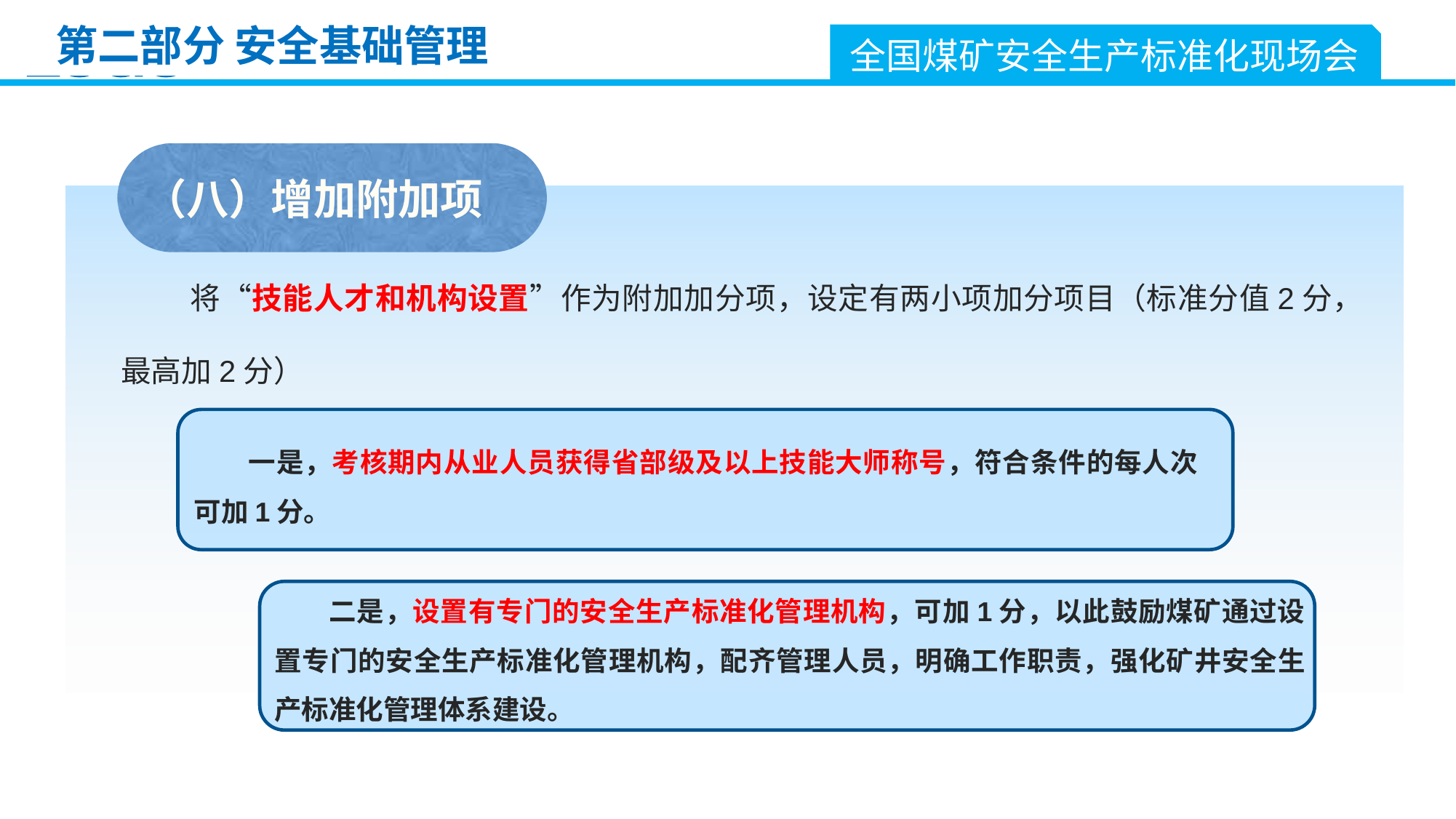

第二部分 安全基础管理

全国煤矿安全生产标准化现场会
（八）增加附加项

 将“技能人才和机构设置”作为附加加分项，设定有两小项加分项目（标准分值2分，最高加2分）

一是，考核期内从业人员获得省部级及以上技能大师称号，符合条件的每人次可加1分。
二是，设置有专门的安全生产标准化管理机构，可加1分，以此鼓励煤矿通过设置专门的安全生产标准化管理机构，配齐管理人员，明确工作职责，强化矿井安全生产标准化管理体系建设。